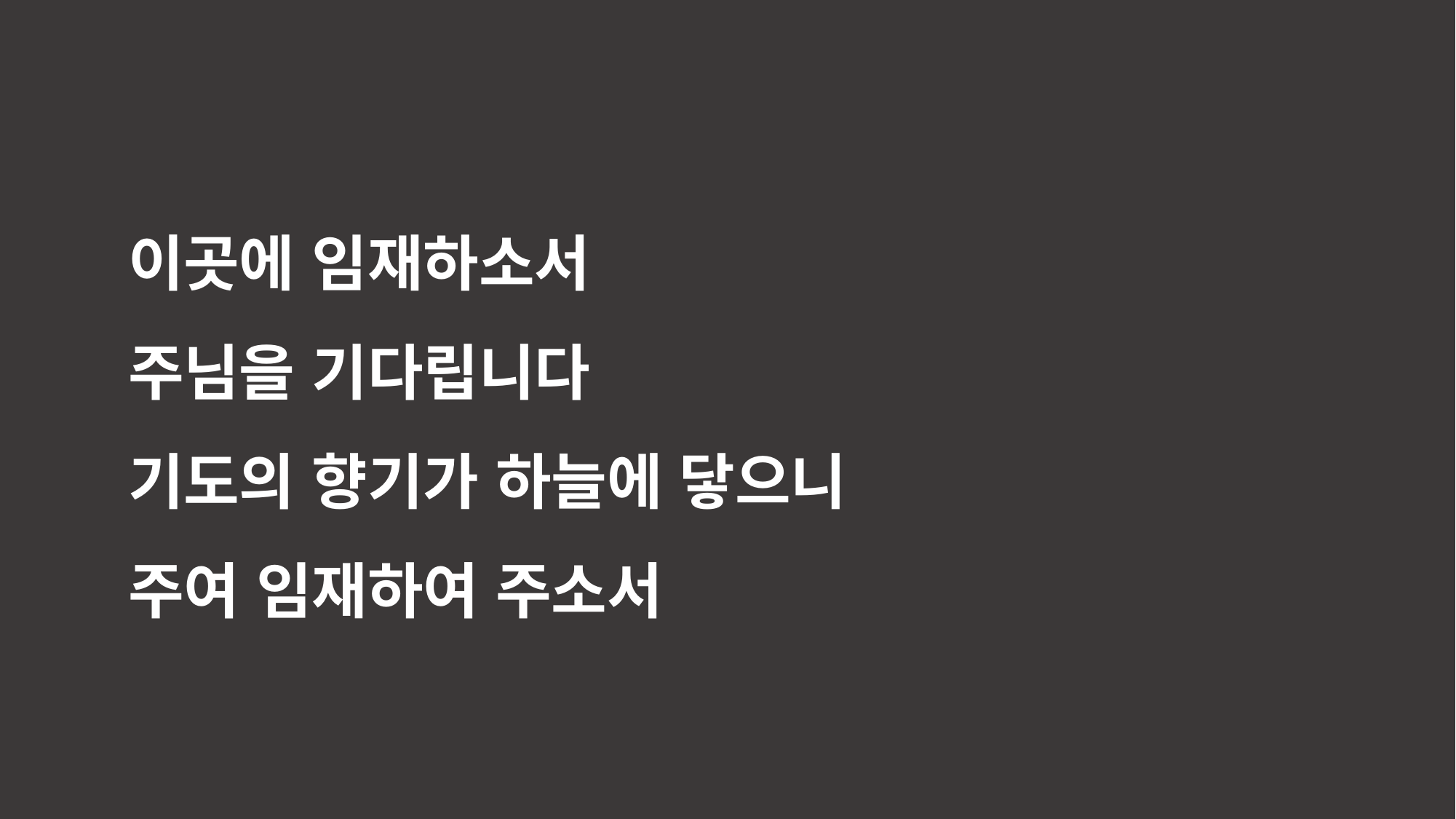

이곳에 임재하소서
주님을 기다립니다
기도의 향기가 하늘에 닿으니
주여 임재하여 주소서